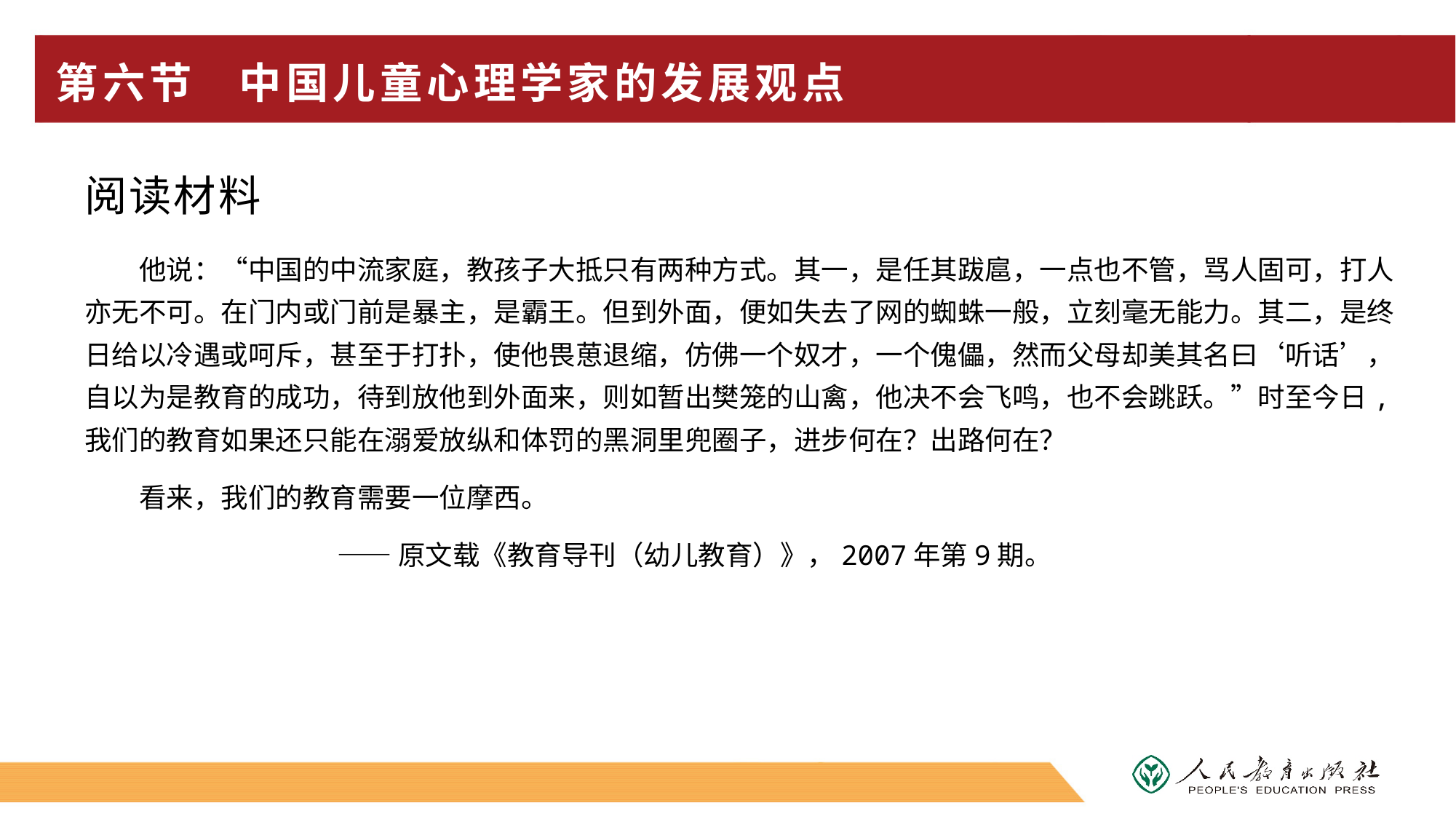

# 第六节   中国儿童心理学家的发展观点
阅读材料
他说：“中国的中流家庭，教孩子大抵只有两种方式。其一，是任其跋扈，一点也不管，骂人固可，打人亦无不可。在门内或门前是暴主，是霸王。但到外面，便如失去了网的蜘蛛一般，立刻毫无能力。其二，是终日给以冷遇或呵斥，甚至于打扑，使他畏葸退缩，仿佛一个奴才，一个傀儡，然而父母却美其名曰‘听话’，自以为是教育的成功，待到放他到外面来，则如暂出樊笼的山禽，他决不会飞鸣，也不会跳跃。”时至今日,我们的教育如果还只能在溺爱放纵和体罚的黑洞里兜圈子，进步何在？出路何在？
看来，我们的教育需要一位摩西。
                                ——原文载《教育导刊（幼儿教育）》，2007年第9期。